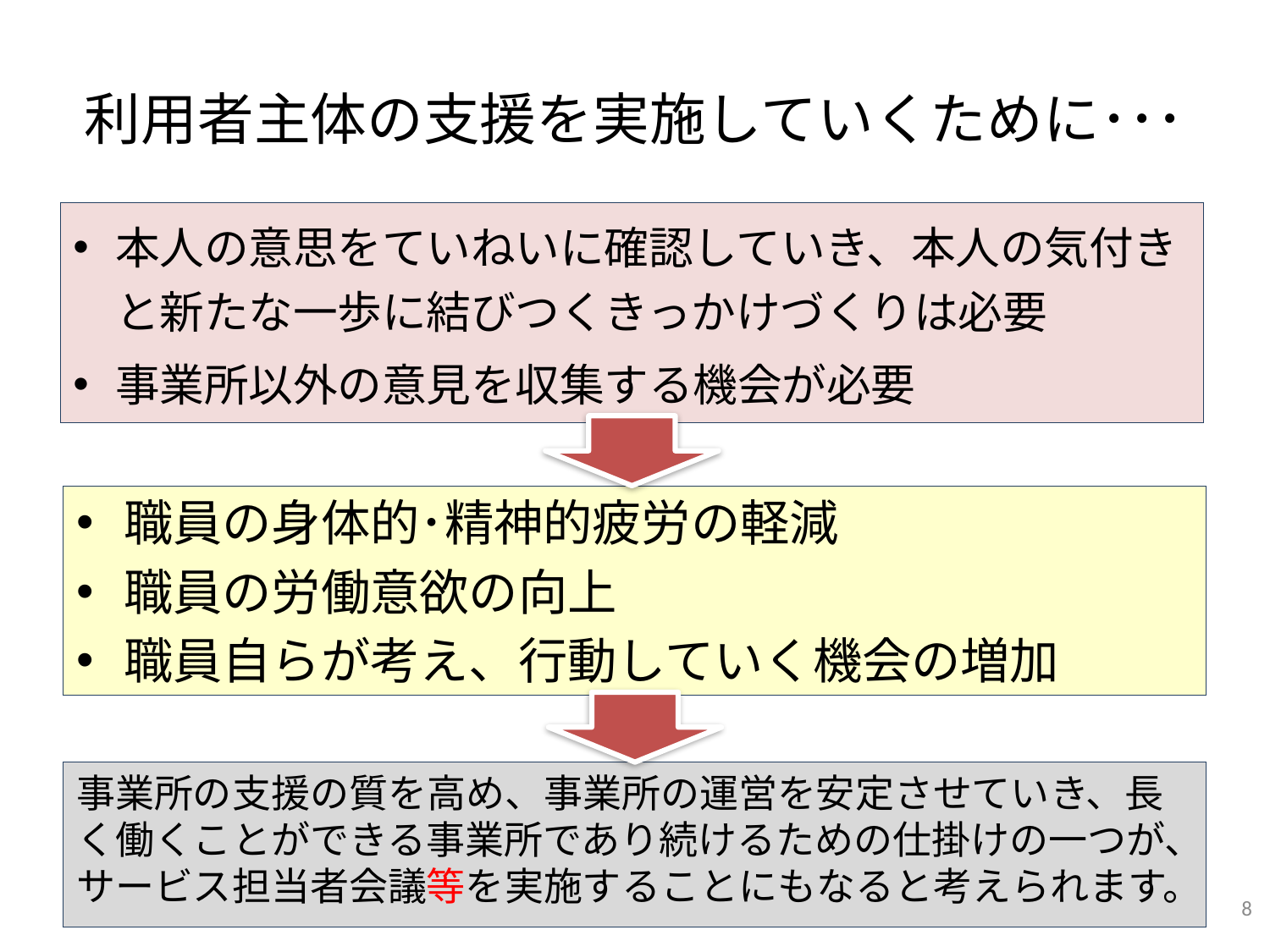

# 利用者主体の支援を実施していくために･･･
本人の意思をていねいに確認していき、本人の気付きと新たな一歩に結びつくきっかけづくりは必要
事業所以外の意見を収集する機会が必要

職員の身体的･精神的疲労の軽減
職員の労働意欲の向上
職員自らが考え、行動していく機会の増加

事業所の支援の質を高め、事業所の運営を安定させていき、長く働くことができる事業所であり続けるための仕掛けの一つが、サービス担当者会議等を実施することにもなると考えられます。
8